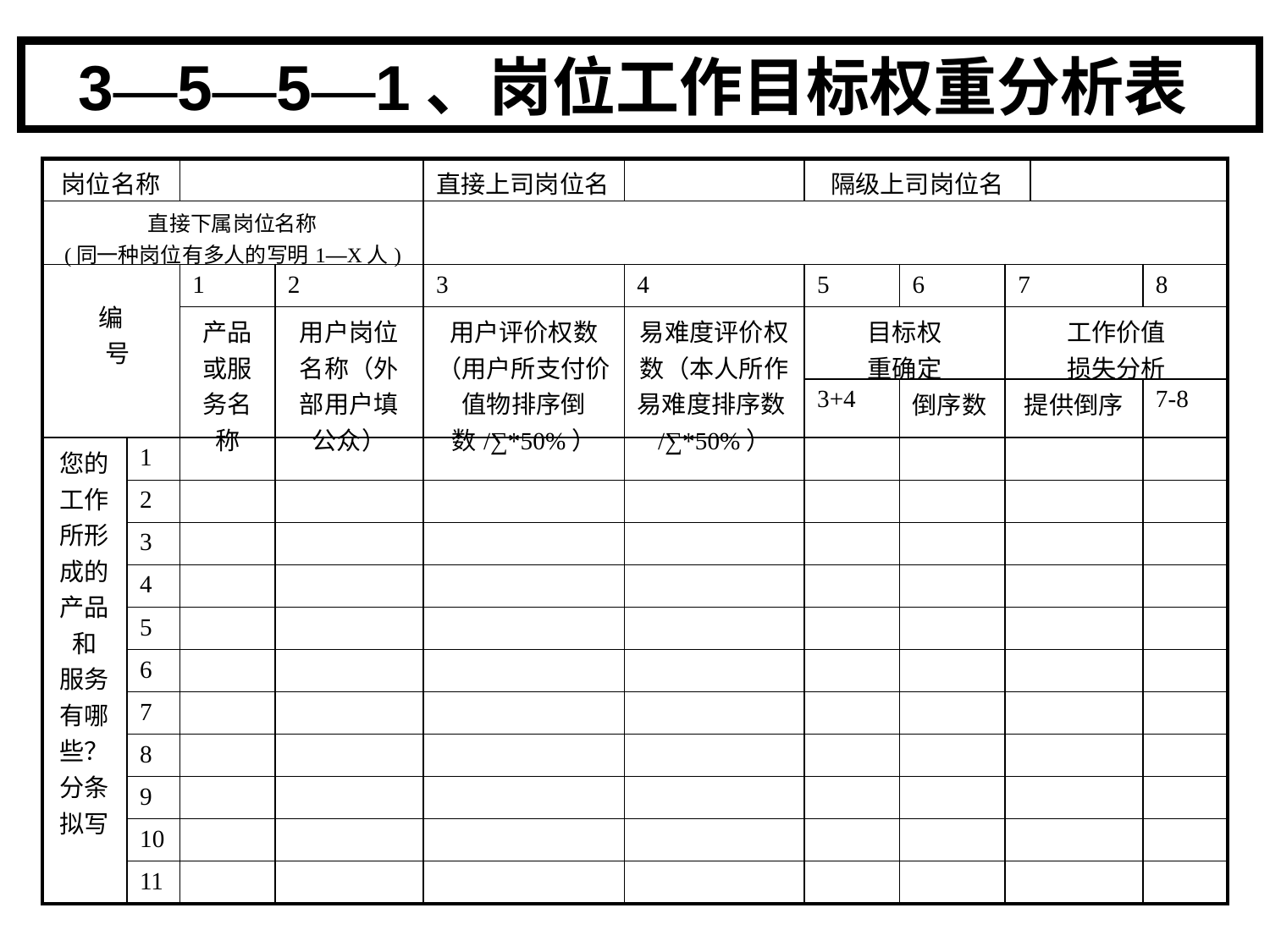

3—5—5—1、岗位工作目标权重分析表
| 岗位名称 |  |  |  | 直接上司岗位名 |  | 隔级上司岗位名 |  |  |  |  |
| --- | --- | --- | --- | --- | --- | --- | --- | --- | --- | --- |
| 直接下属岗位名称 (同一种岗位有多人的写明1—X人) |  |  |  |  |  |  |  |  |  |  |
| 编  号 |  | 1 | 2 | 3 | 4 | 5 | 6 | 7 |  | 8 |
|  |  | 产品或服务名称 | 用户岗位名称（外部用户填公众） | 用户评价权数 （用户所支付价值物排序倒数/∑\*50%） | 易难度评价权数（本人所作易难度排序数/∑\*50%） | 目标权 重确定 |  | 工作价值 损失分析 |  |  |
|  |  |  |  |  |  | 3+4 | 倒序数 | 提供倒序 |  | 7-8 |
| 您的工作所形成的产品和 服务有哪些？分条拟写 | 1 |  |  |  |  |  |  |  |  |  |
|  | 2 |  |  |  |  |  |  |  |  |  |
|  | 3 |  |  |  |  |  |  |  |  |  |
|  | 4 |  |  |  |  |  |  |  |  |  |
|  | 5 |  |  |  |  |  |  |  |  |  |
|  | 6 |  |  |  |  |  |  |  |  |  |
|  | 7 |  |  |  |  |  |  |  |  |  |
|  | 8 |  |  |  |  |  |  |  |  |  |
|  | 9 |  |  |  |  |  |  |  |  |  |
|  | 10 |  |  |  |  |  |  |  |  |  |
|  | 11 |  |  |  |  |  |  |  |  |  |